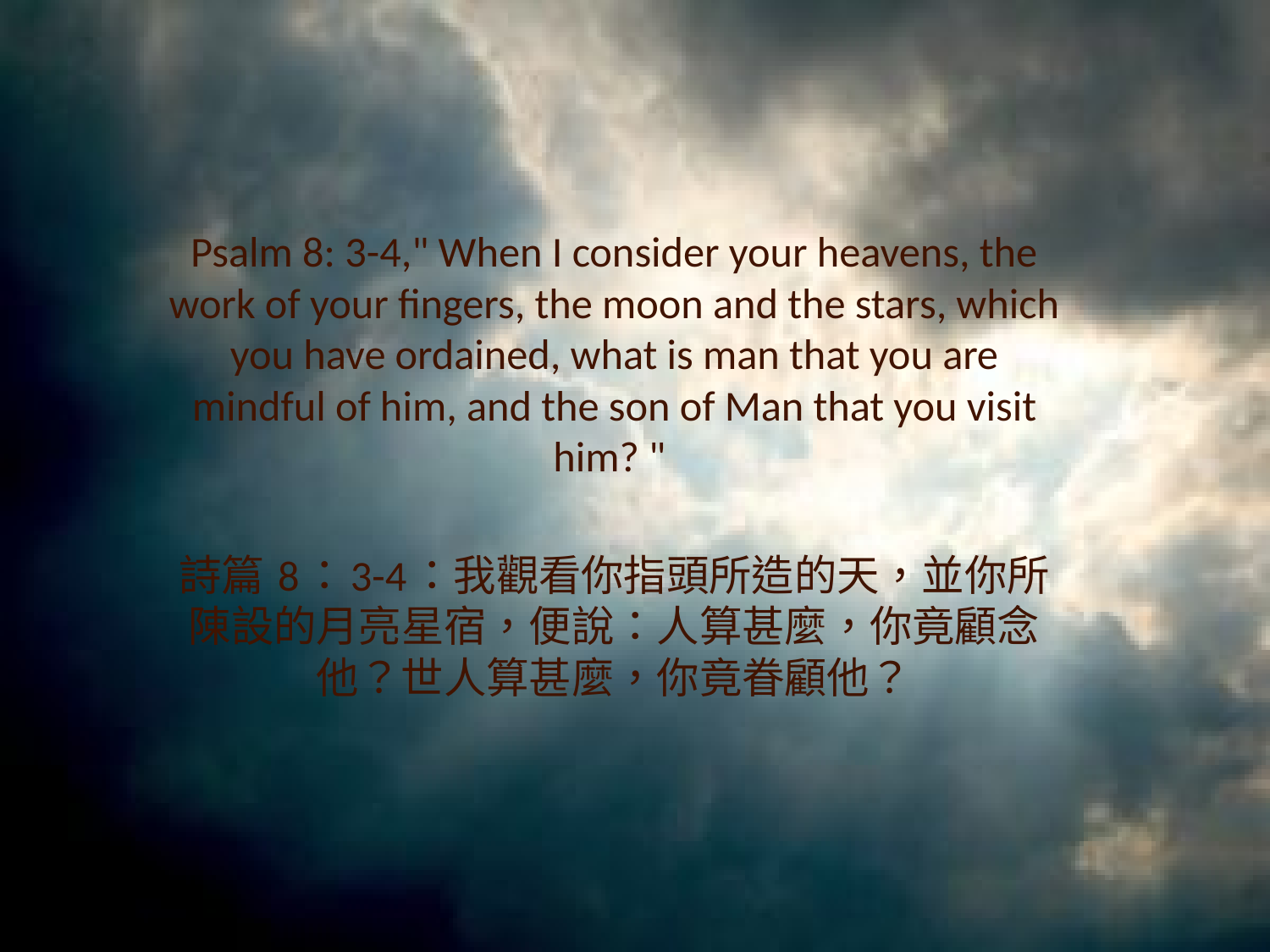

Psalm 8: 3-4," When I consider your heavens, the work of your fingers, the moon and the stars, which you have ordained, what is man that you are mindful of him, and the son of Man that you visit him? "

詩篇 8：3-4：我觀看你指頭所造的天，並你所陳設的月亮星宿，便說：人算甚麼，你竟顧念他？世人算甚麼，你竟眷顧他？